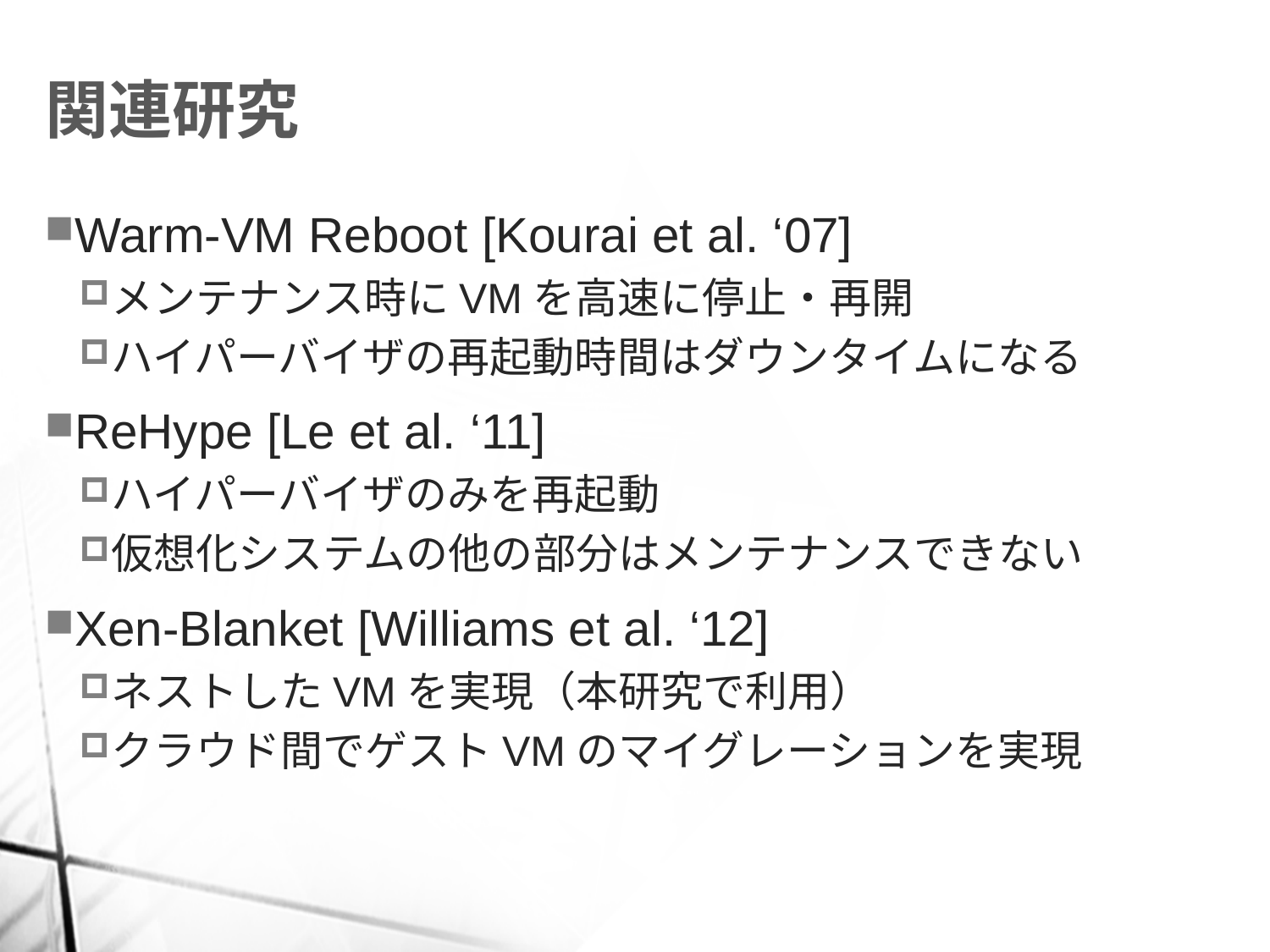

# 関連研究
Warm-VM Reboot [Kourai et al. ‘07]
メンテナンス時にVMを高速に停止・再開
ハイパーバイザの再起動時間はダウンタイムになる
ReHype [Le et al. ‘11]
ハイパーバイザのみを再起動
仮想化システムの他の部分はメンテナンスできない
Xen-Blanket [Williams et al. ‘12]
ネストしたVMを実現（本研究で利用）
クラウド間でゲストVMのマイグレーションを実現